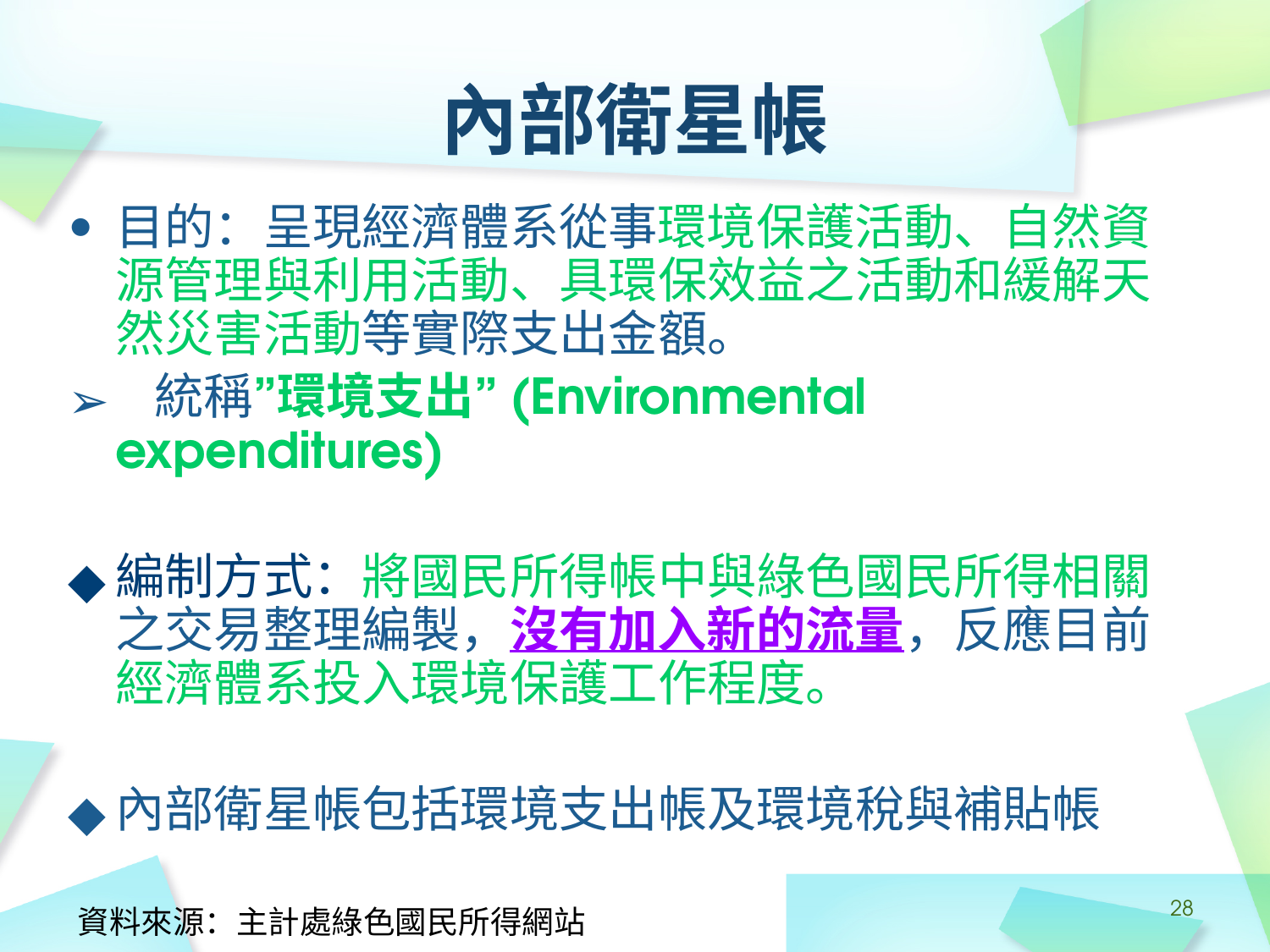

# 內部衛星帳
目的：呈現經濟體系從事環境保護活動、自然資源管理與利用活動、具環保效益之活動和緩解天然災害活動等實際支出金額。
  統稱”環境支出”(Environmental expenditures)

編制方式：將國民所得帳中與綠色國民所得相關之交易整理編製，沒有加入新的流量，反應目前經濟體系投入環境保護工作程度。

內部衛星帳包括環境支出帳及環境稅與補貼帳
28
資料來源：主計處綠色國民所得網站